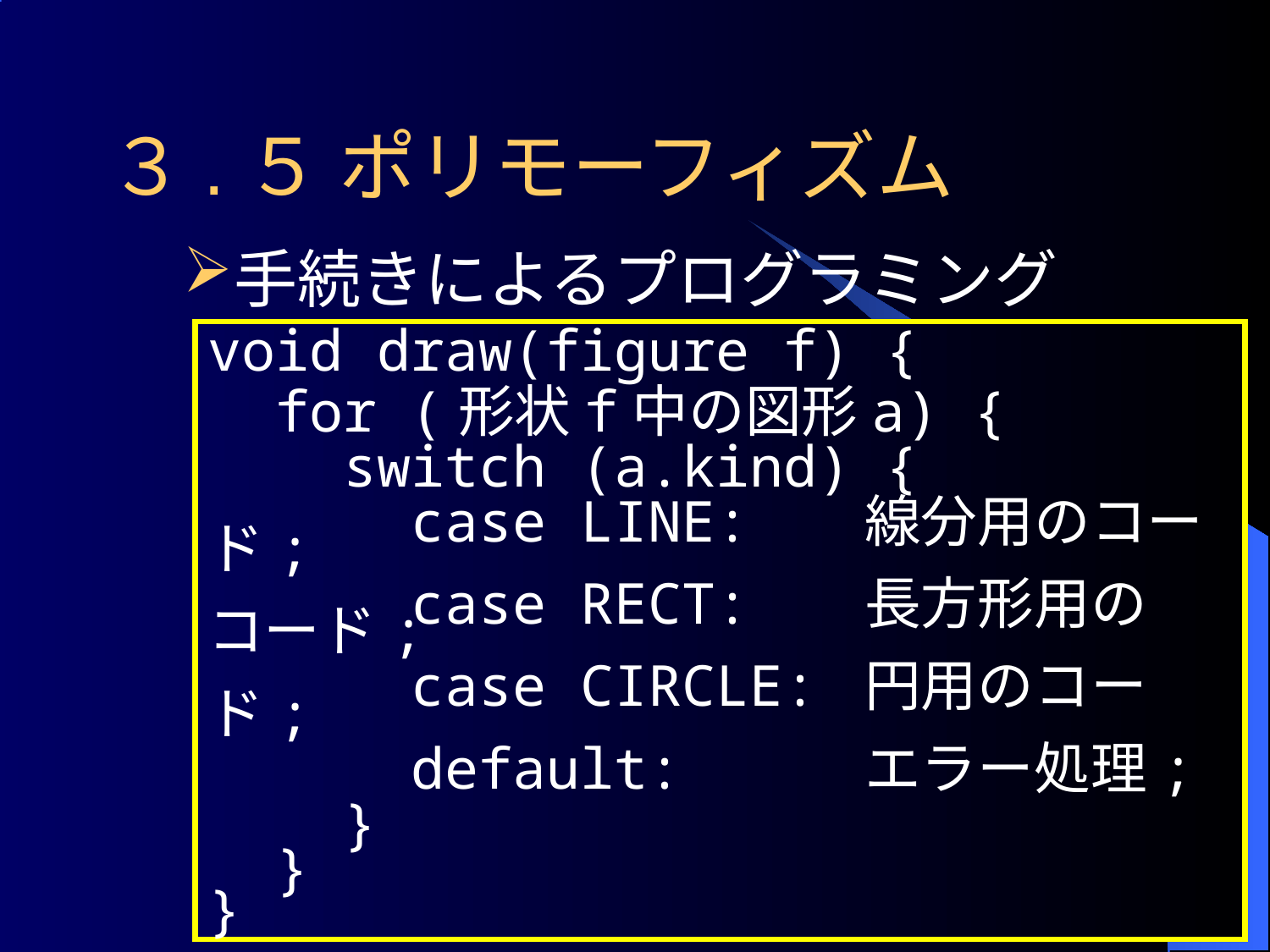

# ３.５ ポリモーフィズム
手続きによるプログラミング
void draw(figure f) {
  for (形状f中の図形a) {
    switch (a.kind) {
      case LINE:   線分用のコード;
      case RECT:   長方形用のコード;
      case CIRCLE: 円用のコード;
      default:     エラー処理;
    }
  }
}